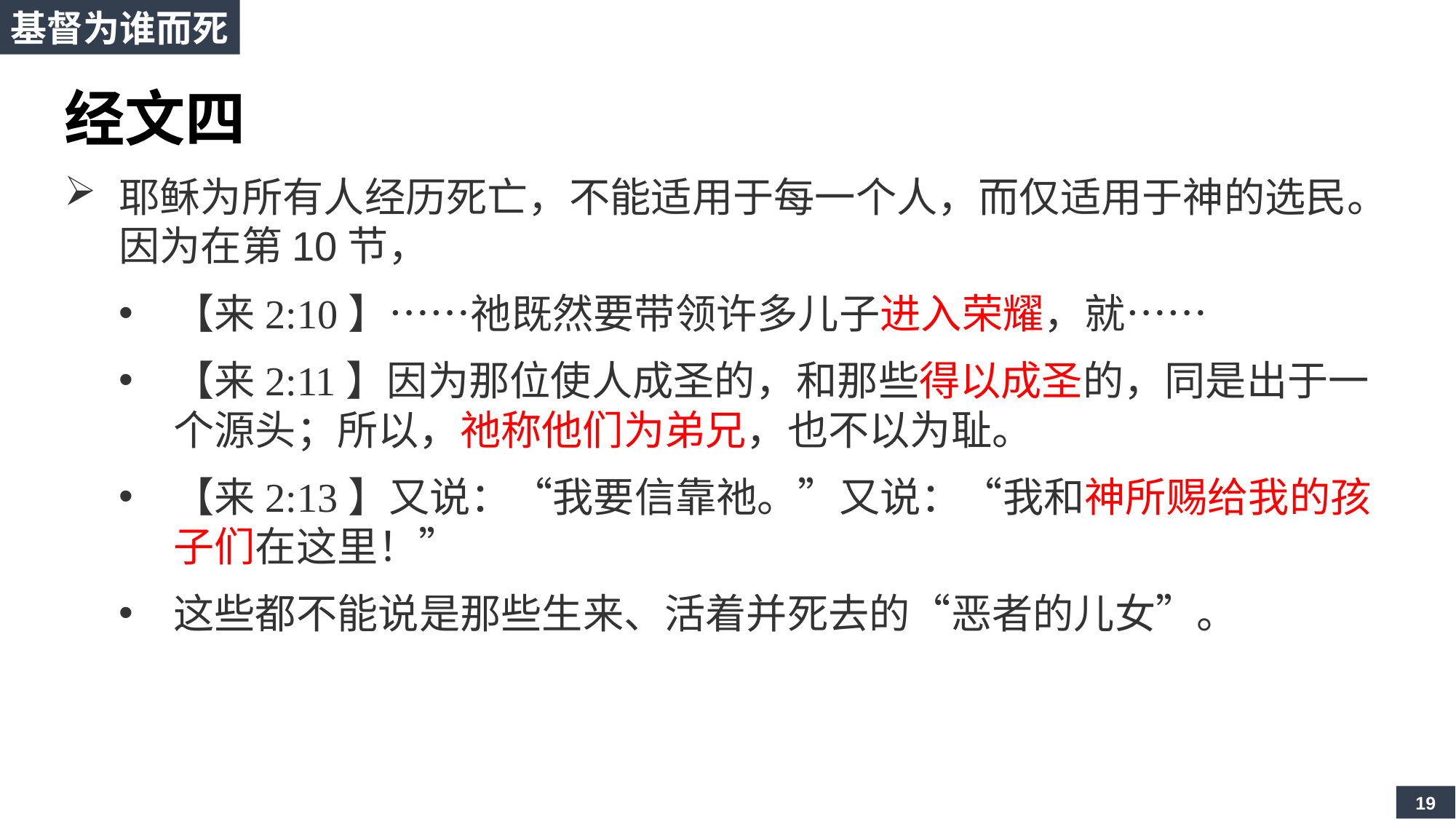

基督为谁而死
经文四
耶稣为所有人经历死亡，不能适用于每一个人，而仅适用于神的选民。因为在第10节，
【来2:10】……祂既然要带领许多儿子进入荣耀，就……
【来2:11】因为那位使人成圣的，和那些得以成圣的，同是出于一个源头；所以，祂称他们为弟兄，也不以为耻。
【来2:13】又说：“我要信靠祂。”又说：“我和神所赐给我的孩子们在这里！”
这些都不能说是那些生来、活着并死去的“恶者的儿女”。
19